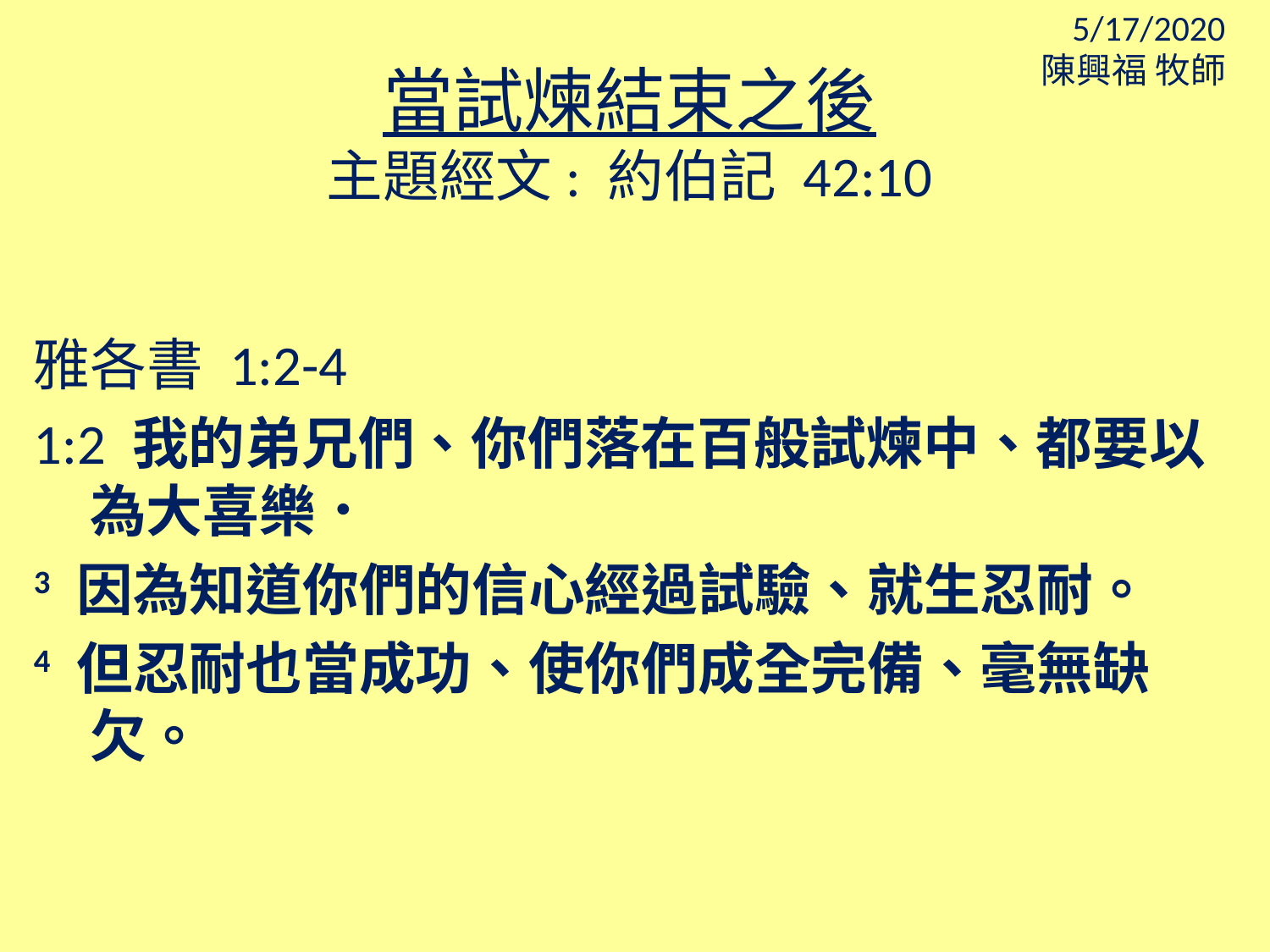

5/17/2020
陳興福 牧師
當試煉結束之後
主題經文: 約伯記 42:10

雅各書 1:2-4
1:2 我的弟兄們、你們落在百般試煉中、都要以為大喜樂．
3 因為知道你們的信心經過試驗、就生忍耐。
4 但忍耐也當成功、使你們成全完備、毫無缺欠。